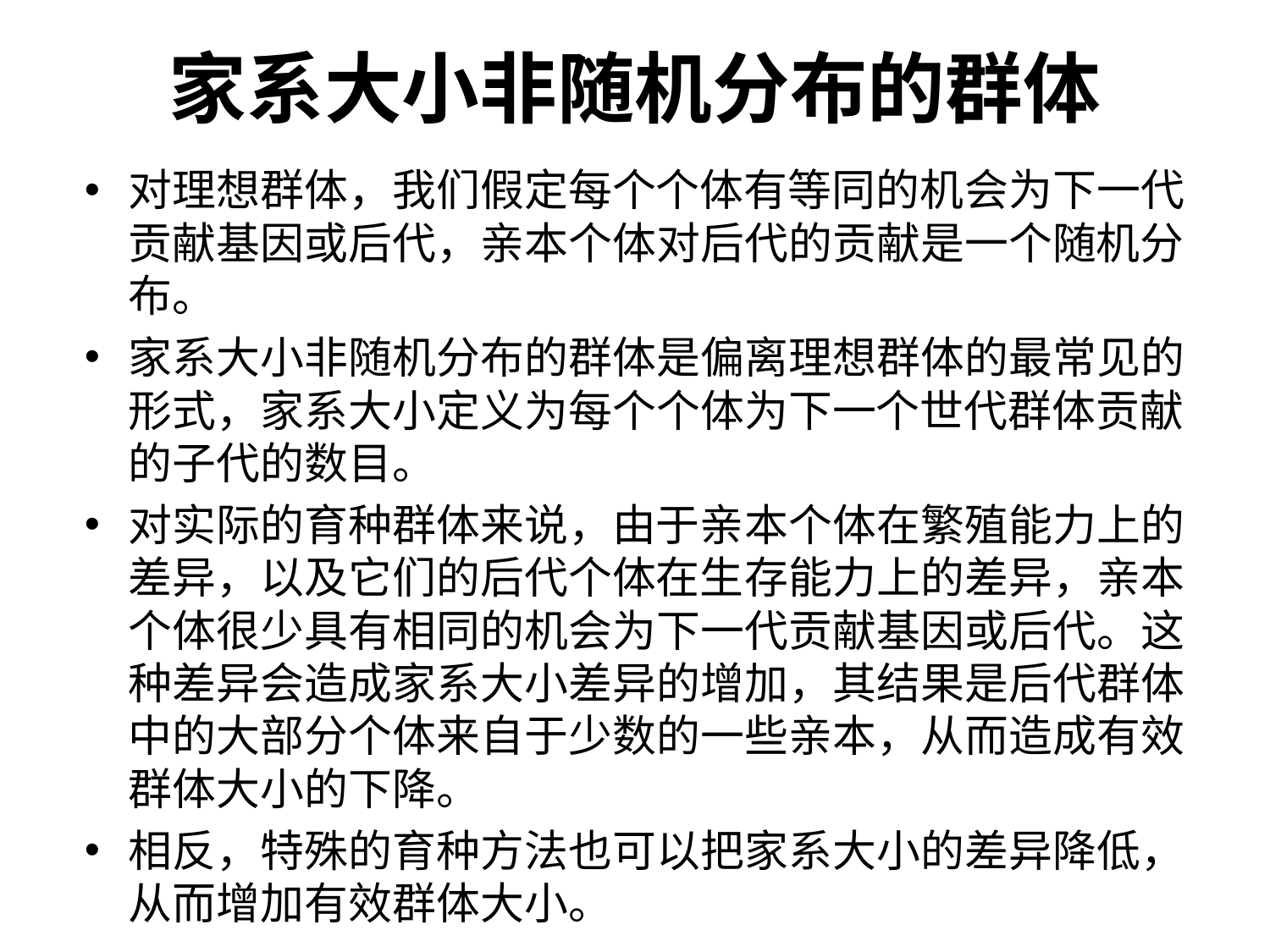

# 家系大小非随机分布的群体
对理想群体，我们假定每个个体有等同的机会为下一代贡献基因或后代，亲本个体对后代的贡献是一个随机分布。
家系大小非随机分布的群体是偏离理想群体的最常见的形式，家系大小定义为每个个体为下一个世代群体贡献的子代的数目。
对实际的育种群体来说，由于亲本个体在繁殖能力上的差异，以及它们的后代个体在生存能力上的差异，亲本个体很少具有相同的机会为下一代贡献基因或后代。这种差异会造成家系大小差异的增加，其结果是后代群体中的大部分个体来自于少数的一些亲本，从而造成有效群体大小的下降。
相反，特殊的育种方法也可以把家系大小的差异降低，从而增加有效群体大小。